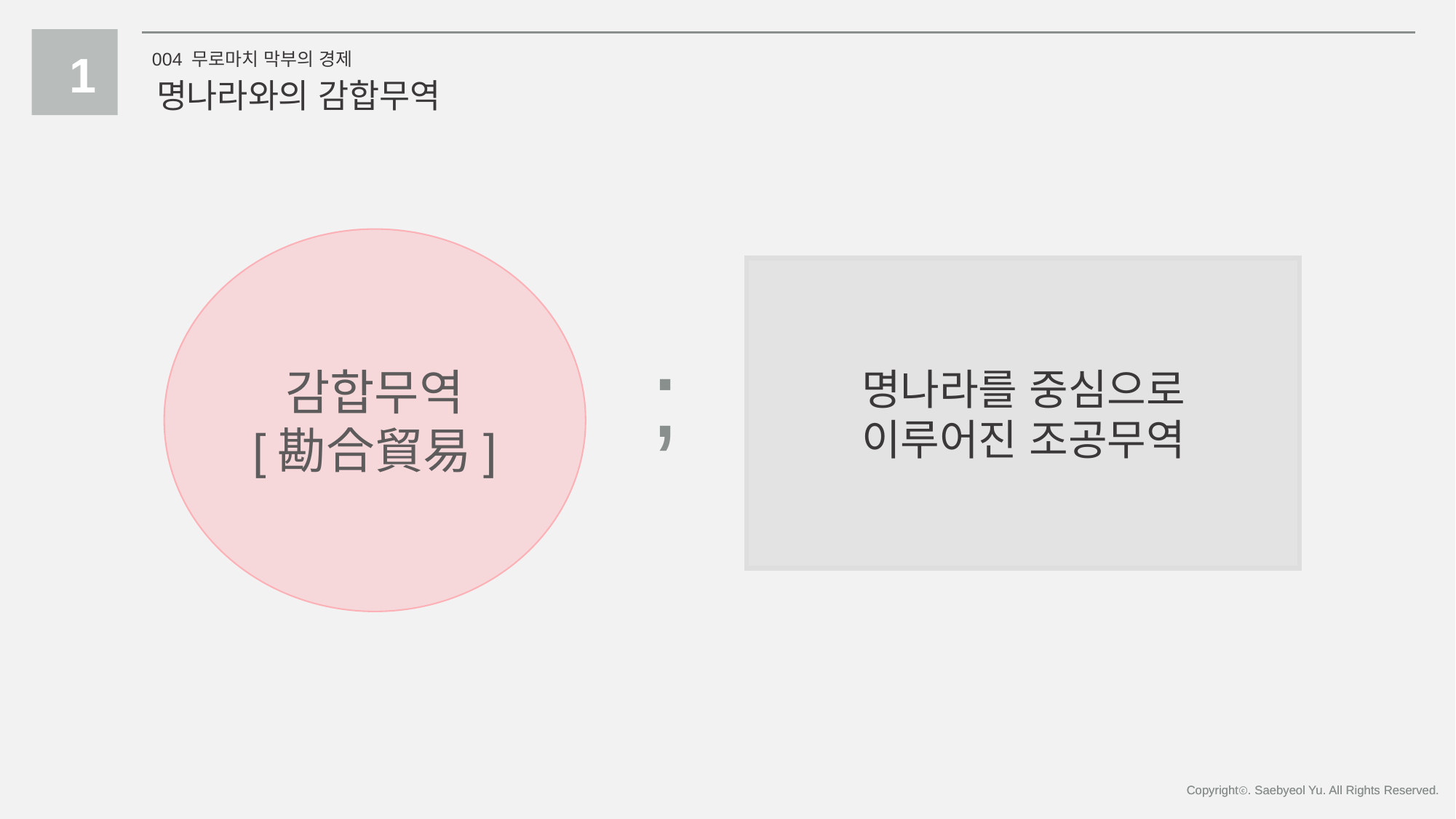

1
004 무로마치 막부의 경제
명나라와의 감합무역
감합무역
[勘合貿易]
명나라를 중심으로
이루어진 조공무역
;
Copyrightⓒ. Saebyeol Yu. All Rights Reserved.